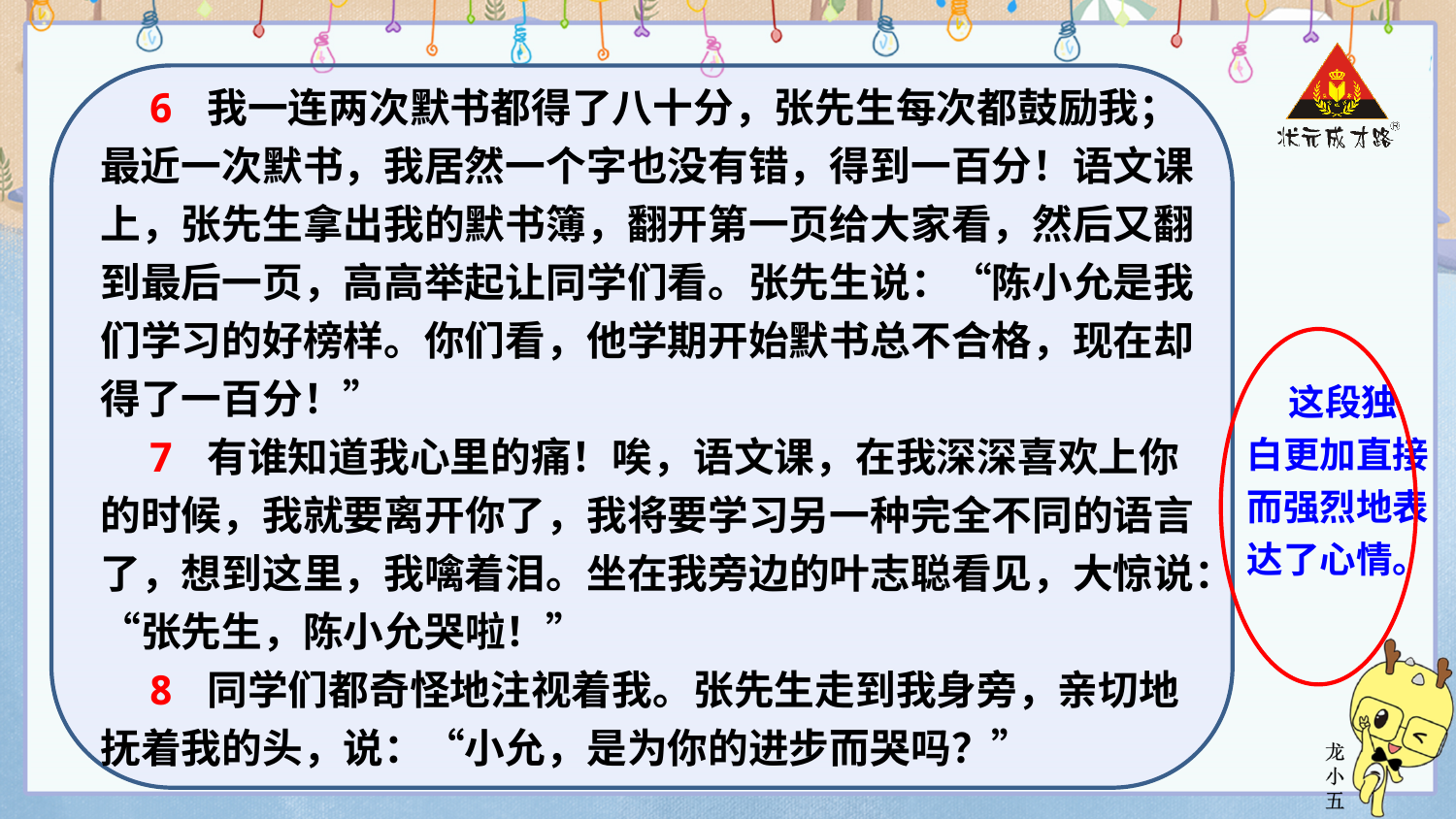

6 我一连两次默书都得了八十分，张先生每次都鼓励我；最近一次默书，我居然一个字也没有错，得到一百分！语文课上，张先生拿出我的默书簿，翻开第一页给大家看，然后又翻到最后一页，高高举起让同学们看。张先生说：“陈小允是我们学习的好榜样。你们看，他学期开始默书总不合格，现在却得了一百分！”
  7 有谁知道我心里的痛！唉，语文课，在我深深喜欢上你的时候，我就要离开你了，我将要学习另一种完全不同的语言了，想到这里，我噙着泪。坐在我旁边的叶志聪看见，大惊说：“张先生，陈小允哭啦！”
  8 同学们都奇怪地注视着我。张先生走到我身旁，亲切地抚着我的头，说：“小允，是为你的进步而哭吗？”

    这段独白更加直接而强烈地表达了心情。